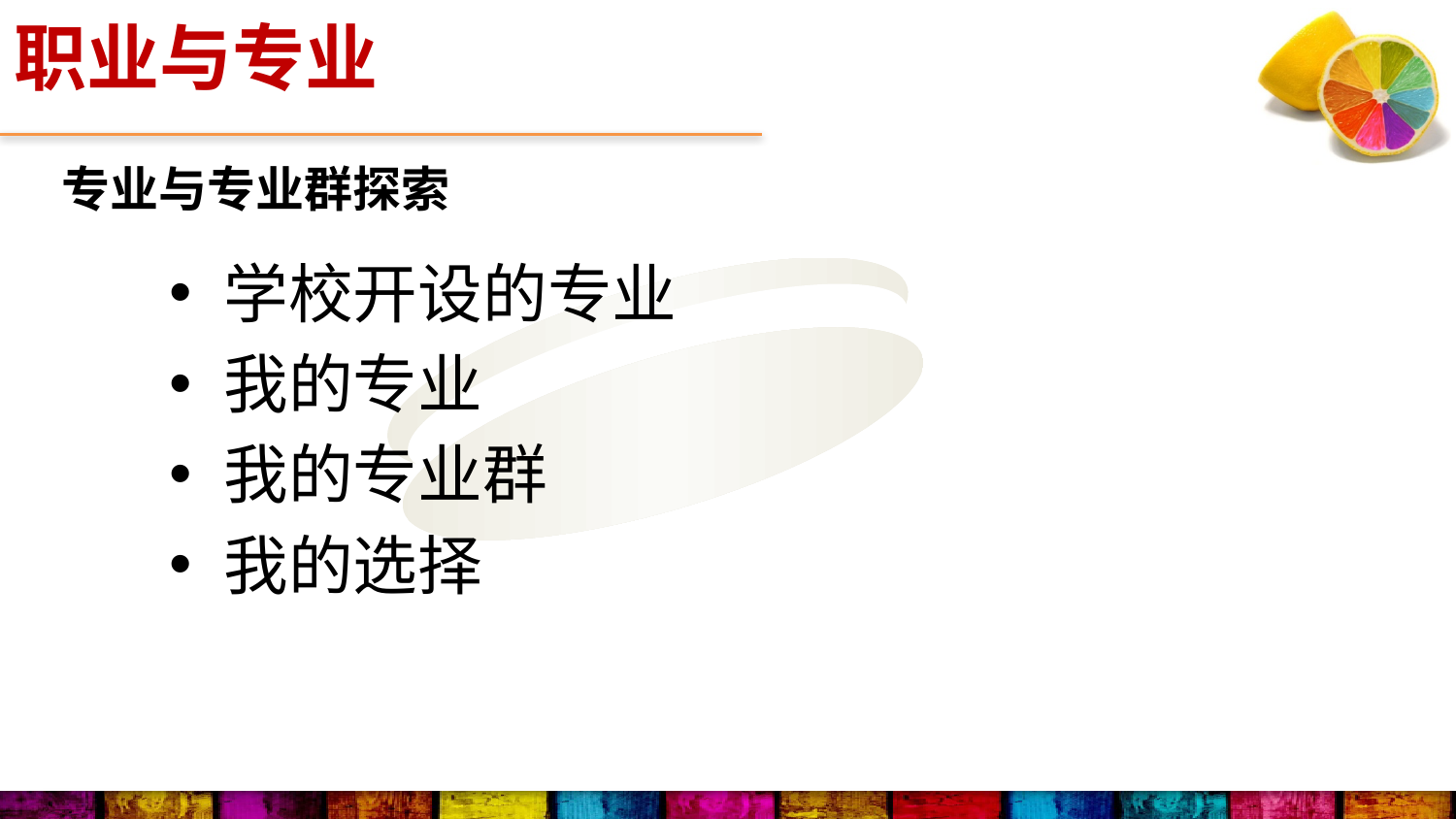

职业与专业

专业与专业群探索
FPA性格色彩的使命
学校开设的专业
我的专业
我的专业群
我的选择